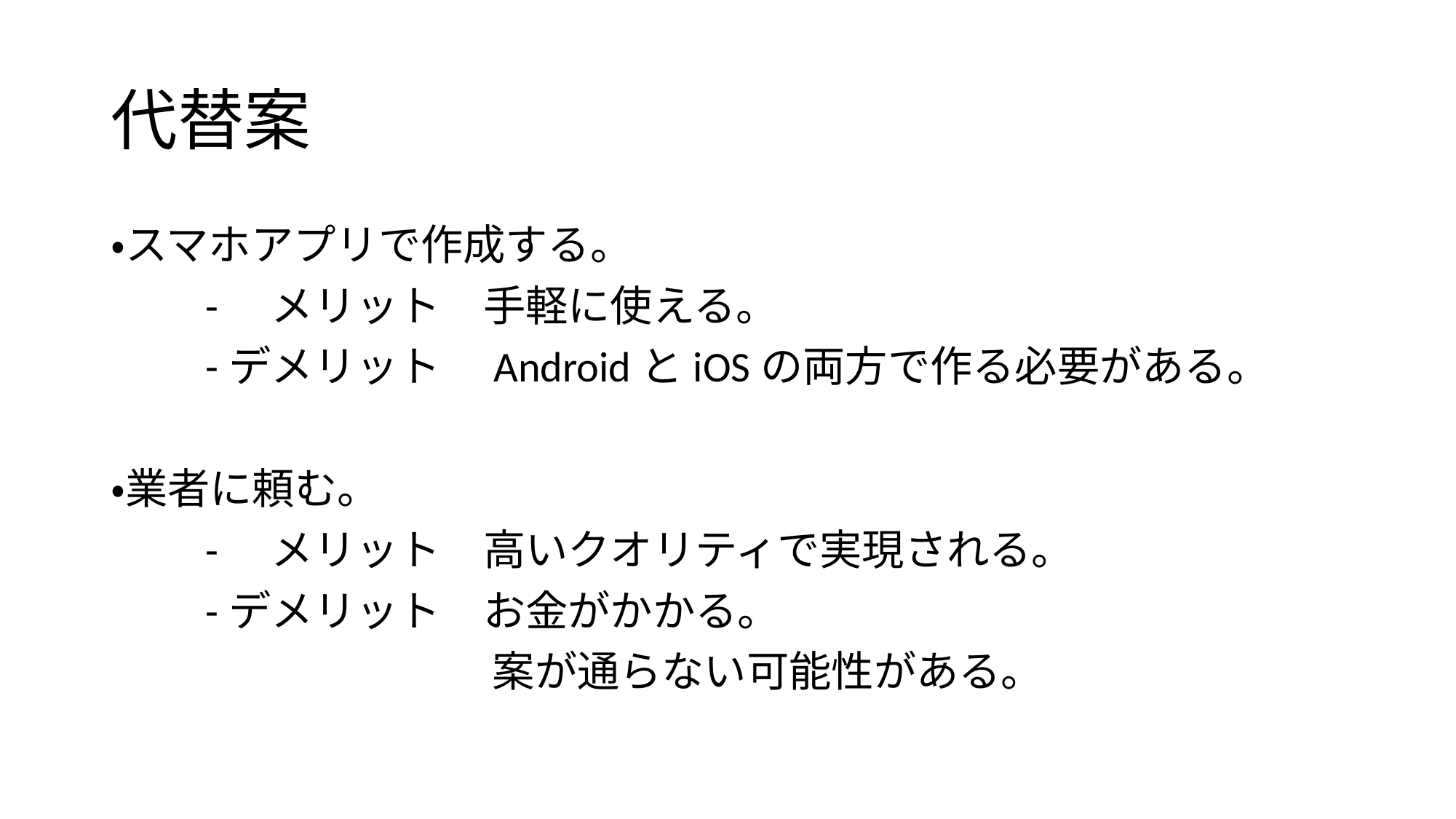

# 代替案
・スマホアプリで作成する。
　　-　メリット　手軽に使える。
　　-デメリット　AndroidとiOSの両方で作る必要がある。

・業者に頼む。
　　-　メリット　高いクオリティで実現される。
　　-デメリット　お金がかかる。
　　　　　　　　　案が通らない可能性がある。